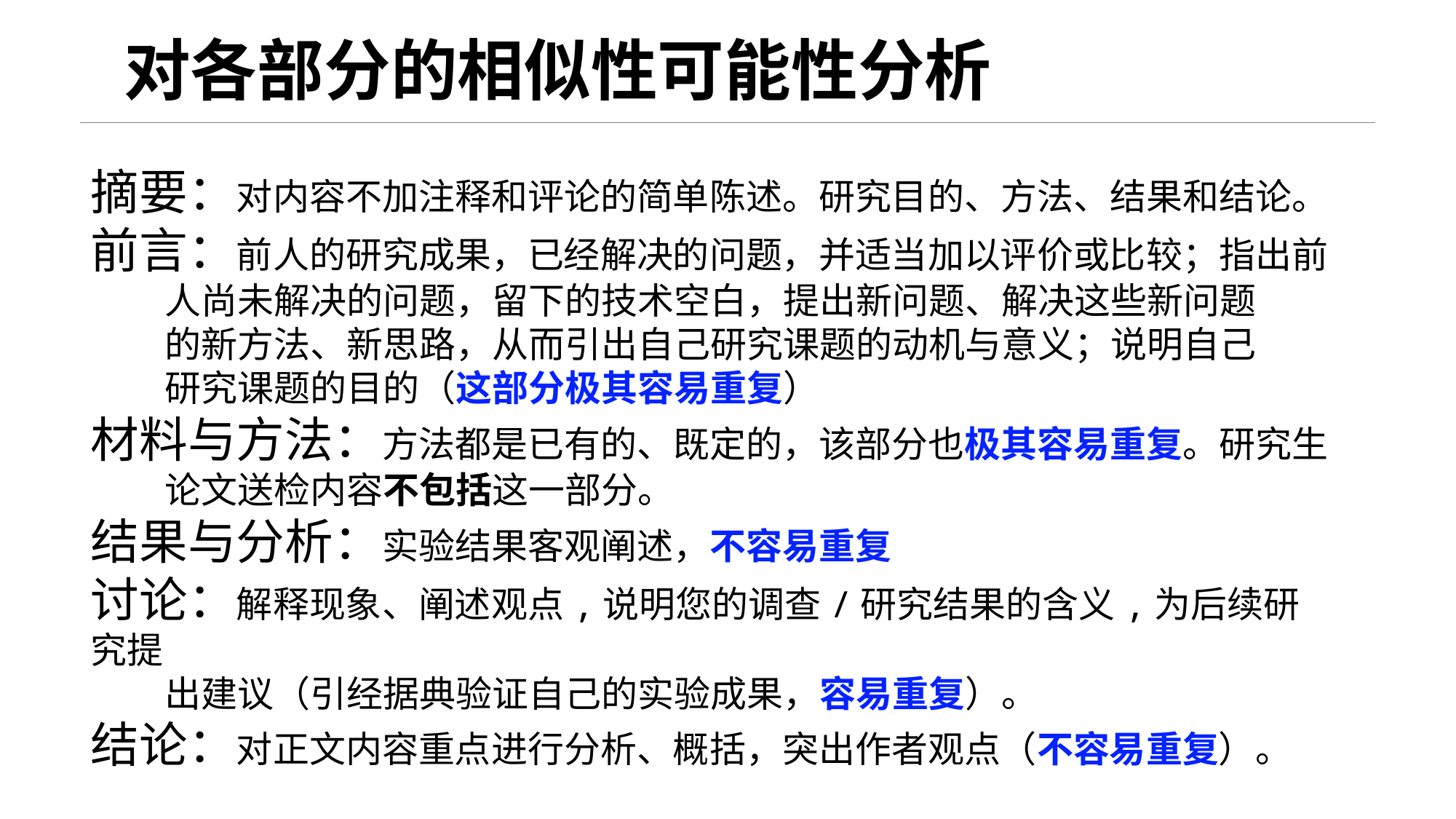

对各部分的相似性可能性分析
摘要：对内容不加注释和评论的简单陈述。研究目的、方法、结果和结论。
前言：前人的研究成果，已经解决的问题，并适当加以评价或比较；指出前
        人尚未解决的问题，留下的技术空白，提出新问题、解决这些新问题
        的新方法、新思路，从而引出自己研究课题的动机与意义；说明自己
        研究课题的目的（这部分极其容易重复）
材料与方法：方法都是已有的、既定的，该部分也极其容易重复。研究生
        论文送检内容不包括这一部分。
结果与分析：实验结果客观阐述，不容易重复
讨论：解释现象、阐述观点,说明您的调查/研究结果的含义,为后续研究提
        出建议（引经据典验证自己的实验成果，容易重复）。
结论：对正文内容重点进行分析、概括，突出作者观点（不容易重复）。